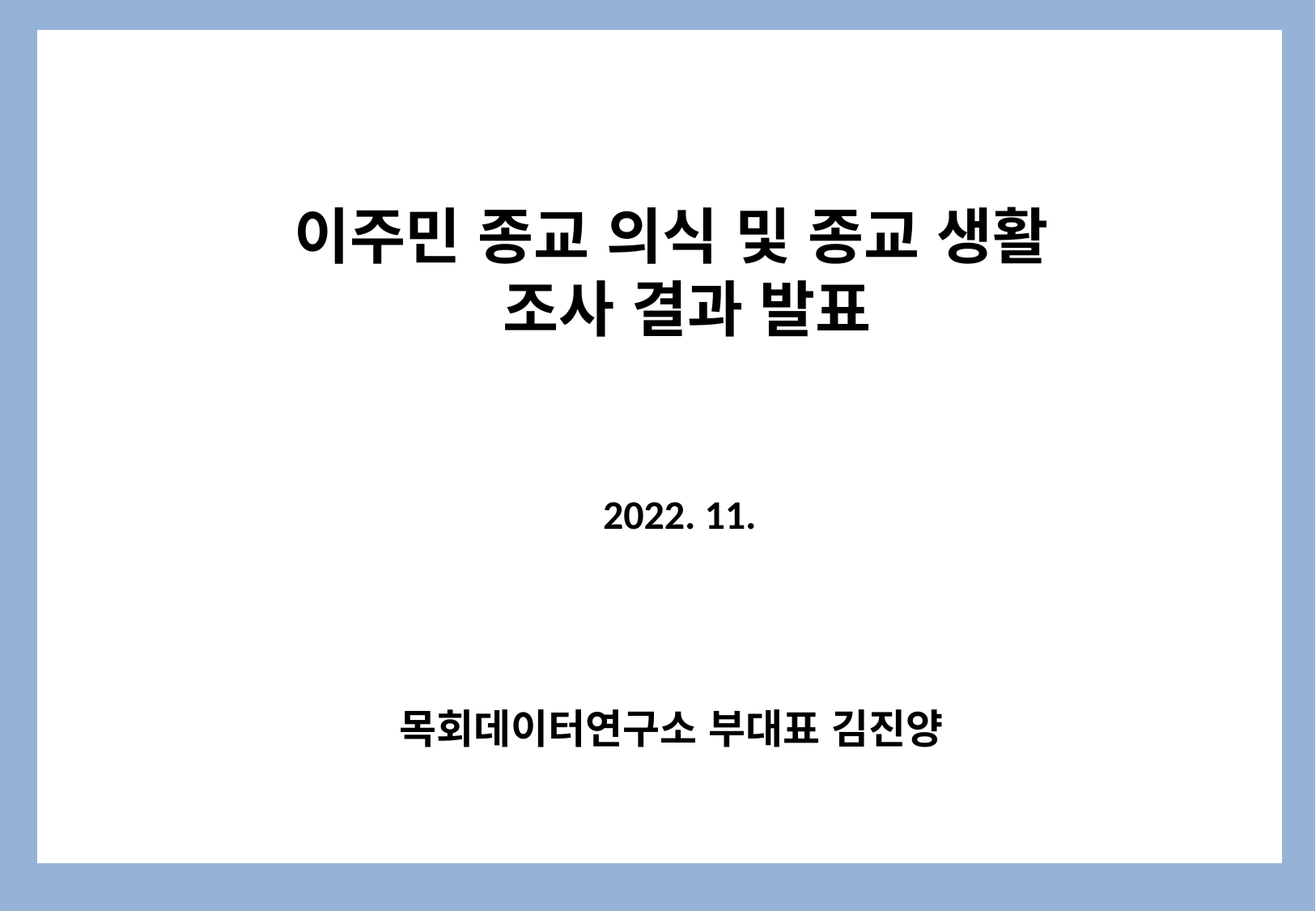

이주민 종교 의식 및 종교 생활
 조사 결과 발표

2022. 11.

목회데이터연구소 부대표 김진양